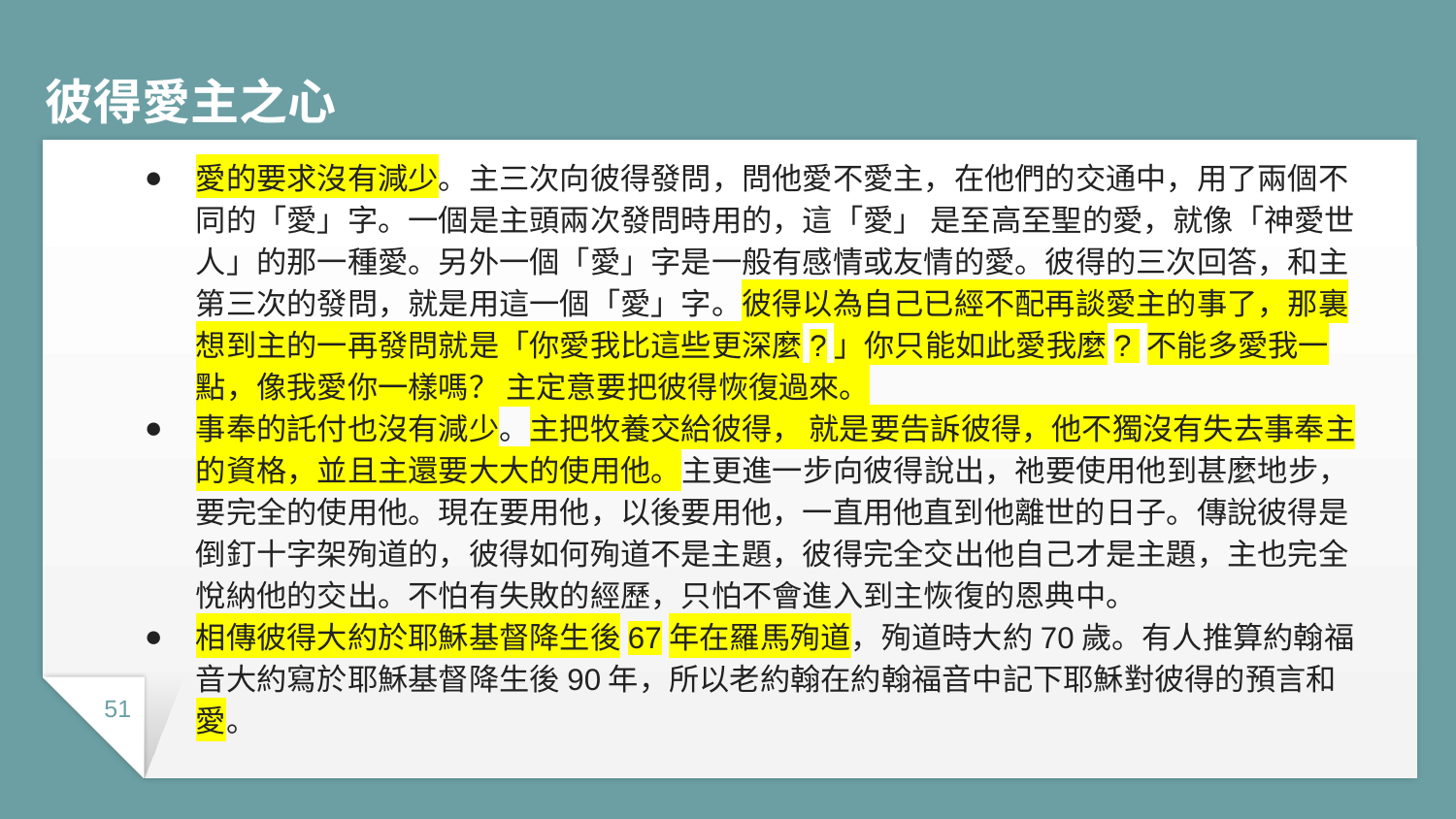

# 彼得愛主之心
愛的要求沒有減少。主三次向彼得發問，問他愛不愛主，在他們的交通中，用了兩個不同的「愛」字。一個是主頭兩次發問時用的，這「愛」 是至高至聖的愛，就像「神愛世人」的那一種愛。另外一個「愛」字是一般有感情或友情的愛。彼得的三次回答，和主第三次的發問，就是用這一個「愛」字。彼得以為自己已經不配再談愛主的事了，那裏想到主的一再發問就是「你愛我比這些更深麼?」你只能如此愛我麼? 不能多愛我一點，像我愛你一樣嗎？ 主定意要把彼得恢復過來。
事奉的託付也沒有減少。主把牧養交給彼得， 就是要告訴彼得，他不獨沒有失去事奉主的資格，並且主還要大大的使用他。主更進一步向彼得說出，祂要使用他到甚麼地步，要完全的使用他。現在要用他，以後要用他，一直用他直到他離世的日子。傳說彼得是倒釘十字架殉道的，彼得如何殉道不是主題，彼得完全交出他自己才是主題，主也完全悅納他的交出。不怕有失敗的經歷，只怕不會進入到主恢復的恩典中。
相傳彼得大約於耶穌基督降生後67年在羅馬殉道，殉道時大約70歲。有人推算約翰福音大約寫於耶穌基督降生後90年，所以老約翰在約翰福音中記下耶穌對彼得的預言和愛。

51